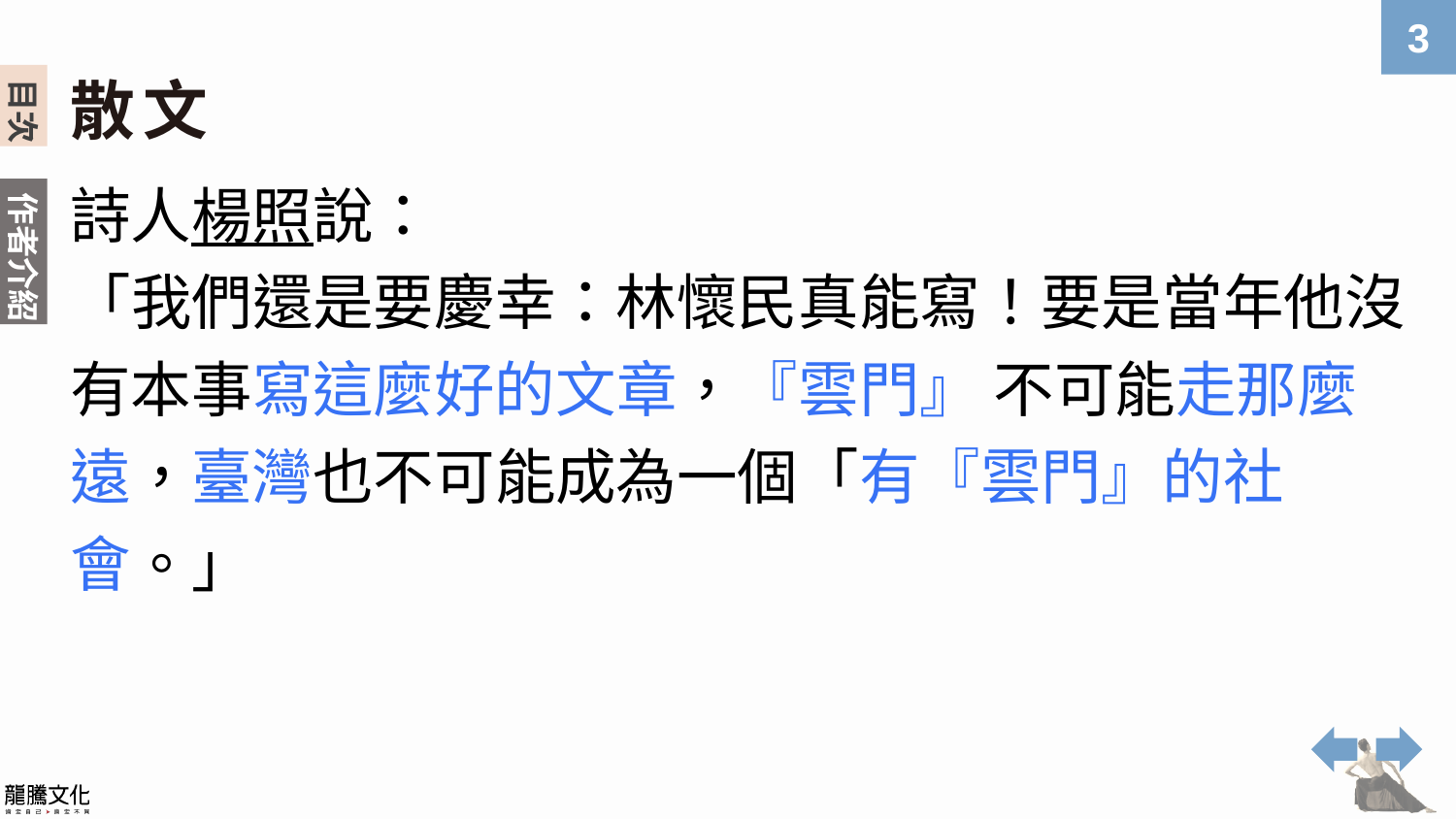

散文
詩人楊照說：
「我們還是要慶幸：林懷民真能寫！要是當年他沒有本事寫這麼好的文章，『雲門』 不可能走那麼遠，臺灣也不可能成為一個「有『雲門』的社會。」